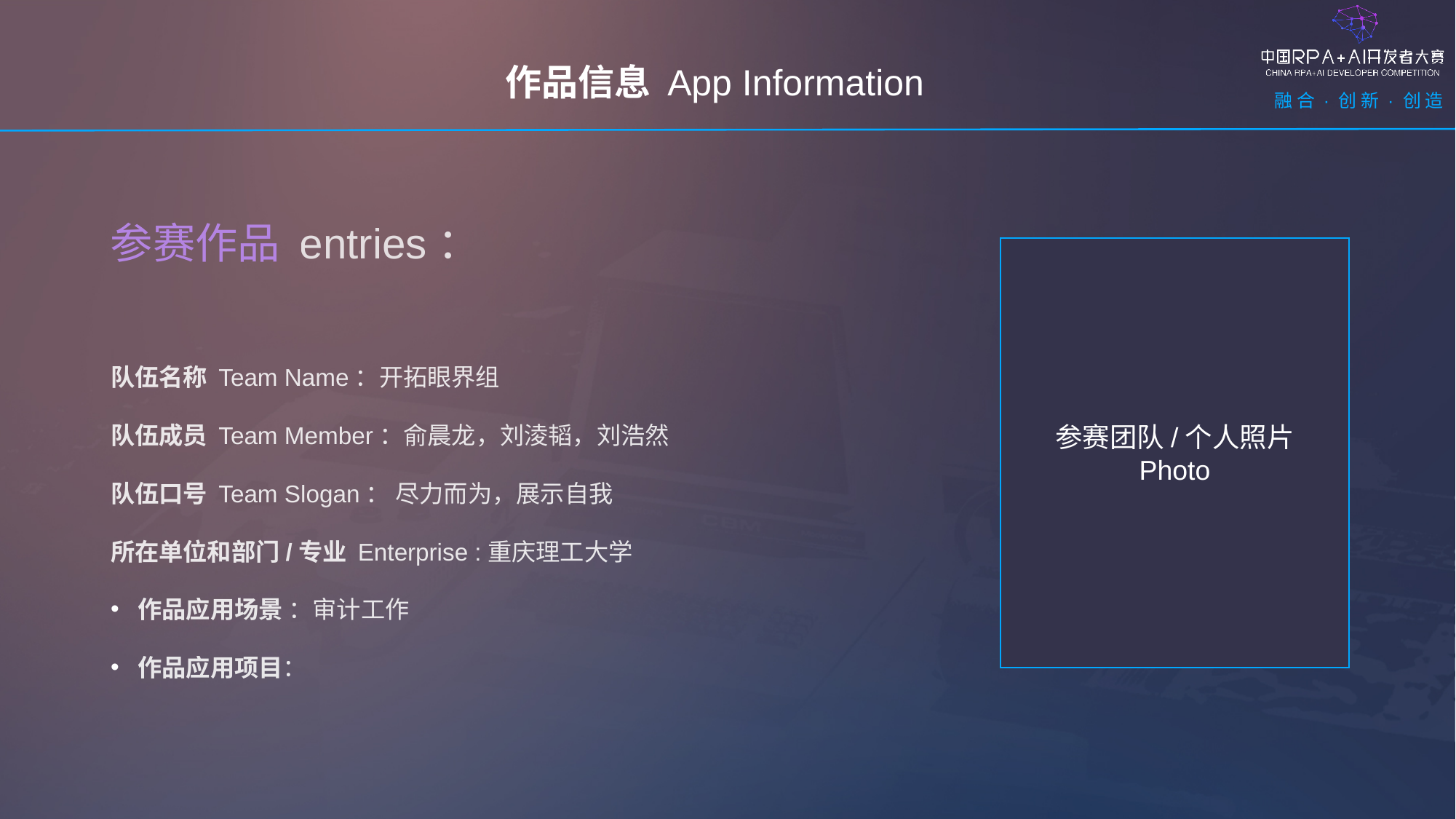

作品信息 App Information
参赛作品 entries：
参赛团队/个人照片
Photo
队伍名称 Team Name：开拓眼界组
队伍成员 Team Member：俞晨龙，刘淩韬，刘浩然
队伍口号 Team Slogan： 尽力而为，展示自我
所在单位和部门/专业 Enterprise :重庆理工大学
作品应用场景 ：审计工作
作品应用项目：